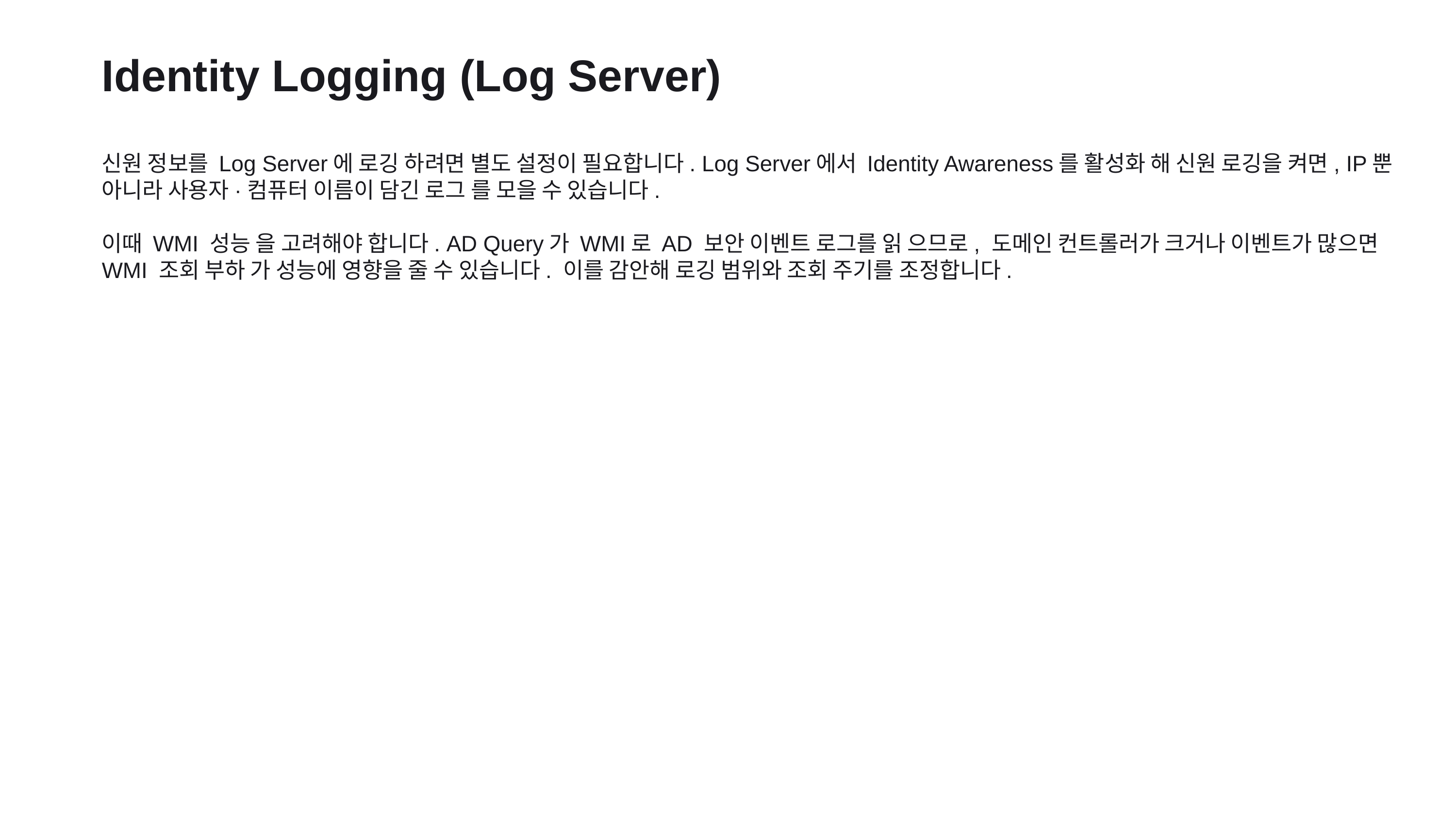

Identity Logging (Log Server)
신원 정보를 Log Server에 로깅 하려면 별도 설정이 필요합니다. Log Server에서 Identity Awareness를 활성화 해 신원 로깅을 켜면, IP뿐 아니라 사용자·컴퓨터 이름이 담긴 로그 를 모을 수 있습니다.

이때 WMI 성능 을 고려해야 합니다. AD Query가 WMI로 AD 보안 이벤트 로그를 읽 으므로, 도메인 컨트롤러가 크거나 이벤트가 많으면 WMI 조회 부하 가 성능에 영향을 줄 수 있습니다. 이를 감안해 로깅 범위와 조회 주기를 조정합니다.